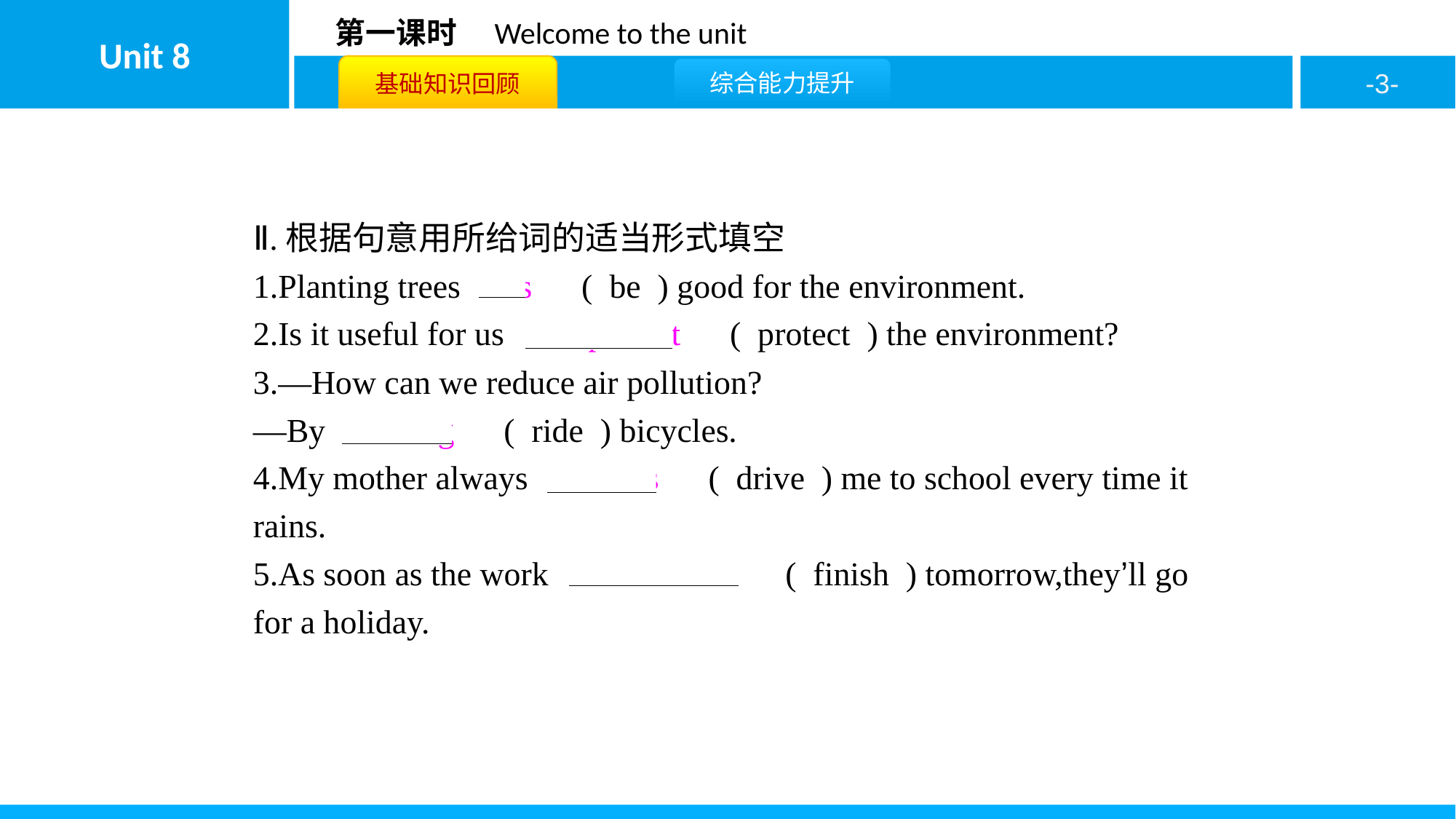

Ⅱ.根据句意用所给词的适当形式填空
1.Planting trees　is　(  be  ) good for the environment.
2.Is it useful for us　to protect　(  protect  ) the environment?
3.—How can we reduce air pollution?
—By　riding　(  ride  ) bicycles.
4.My mother always　drives　(  drive  ) me to school every time it rains.
5.As soon as the work　is finished　(  finish  ) tomorrow,they’ll go for a holiday.